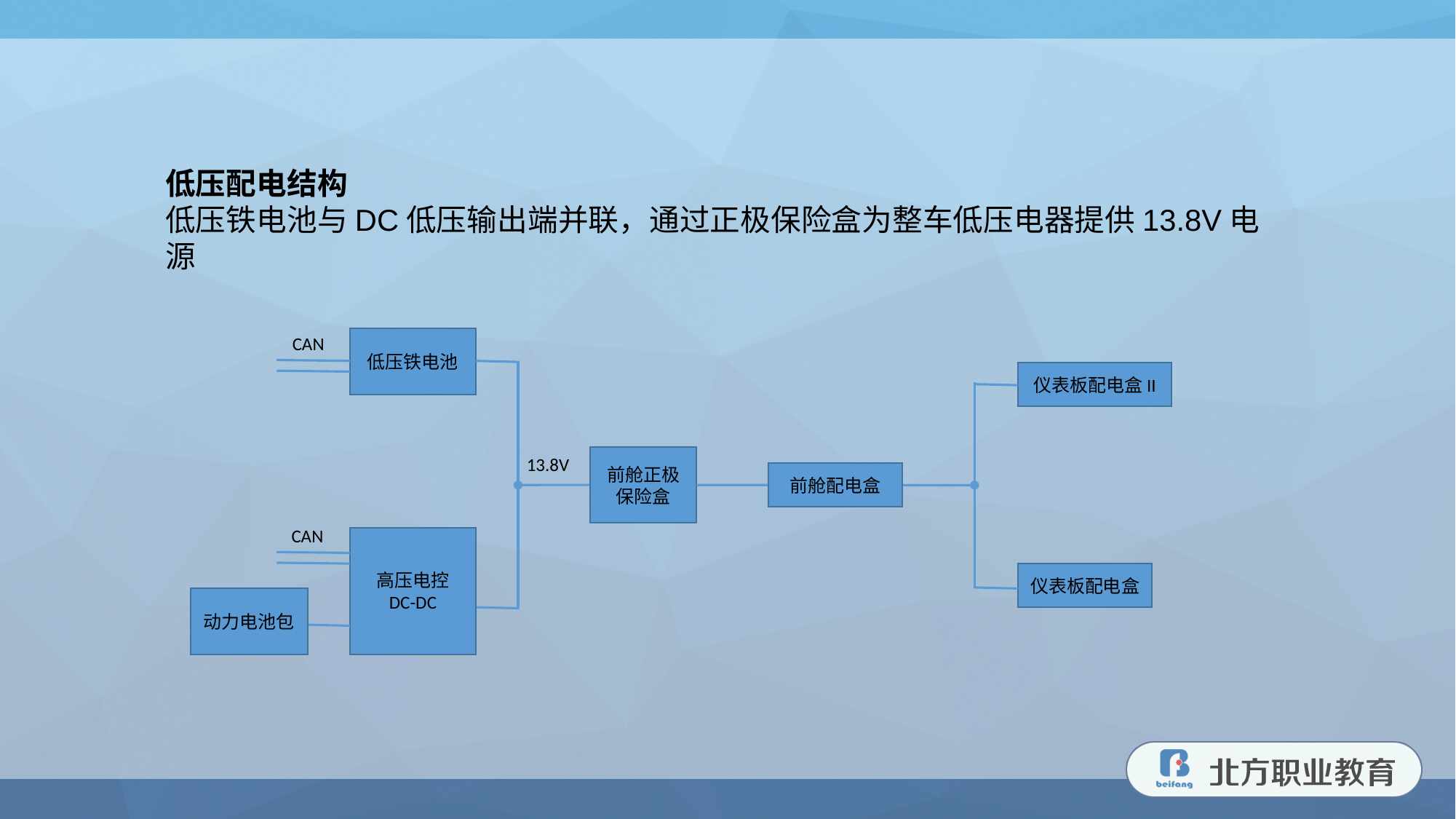

低压配电结构
低压铁电池与DC低压输出端并联，通过正极保险盒为整车低压电器提供13.8V电源
CAN
低压铁电池
仪表板配电盒II
前舱正极
保险盒
13.8V
前舱配电盒
CAN
高压电控
DC-DC
仪表板配电盒
动力电池包